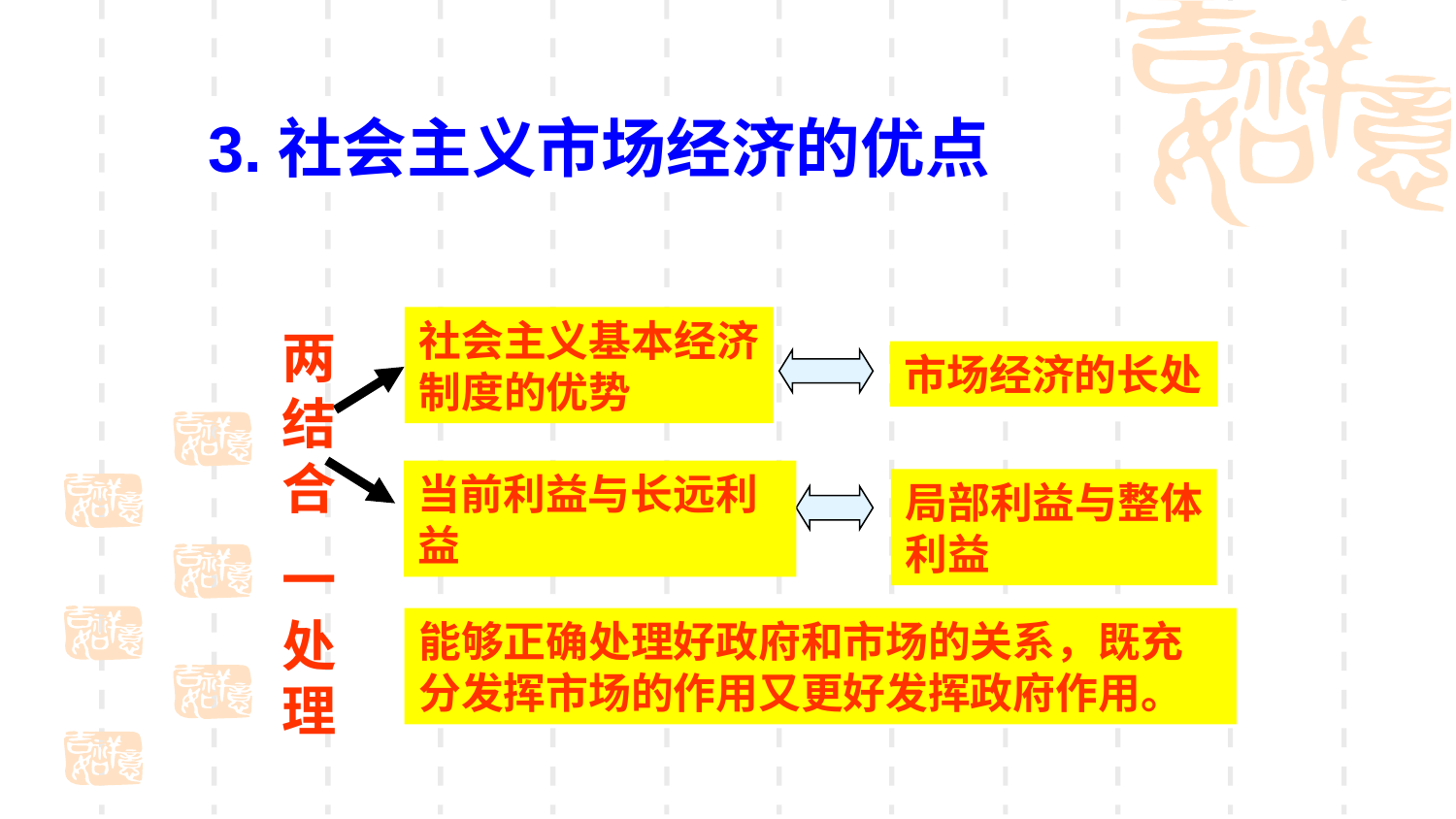

3.社会主义市场经济的优点
社会主义基本经济
制度的优势
两
结
合
市场经济的长处

当前利益与长远利益
局部利益与整体
利益

一处理
能够正确处理好政府和市场的关系，既充分发挥市场的作用又更好发挥政府作用。